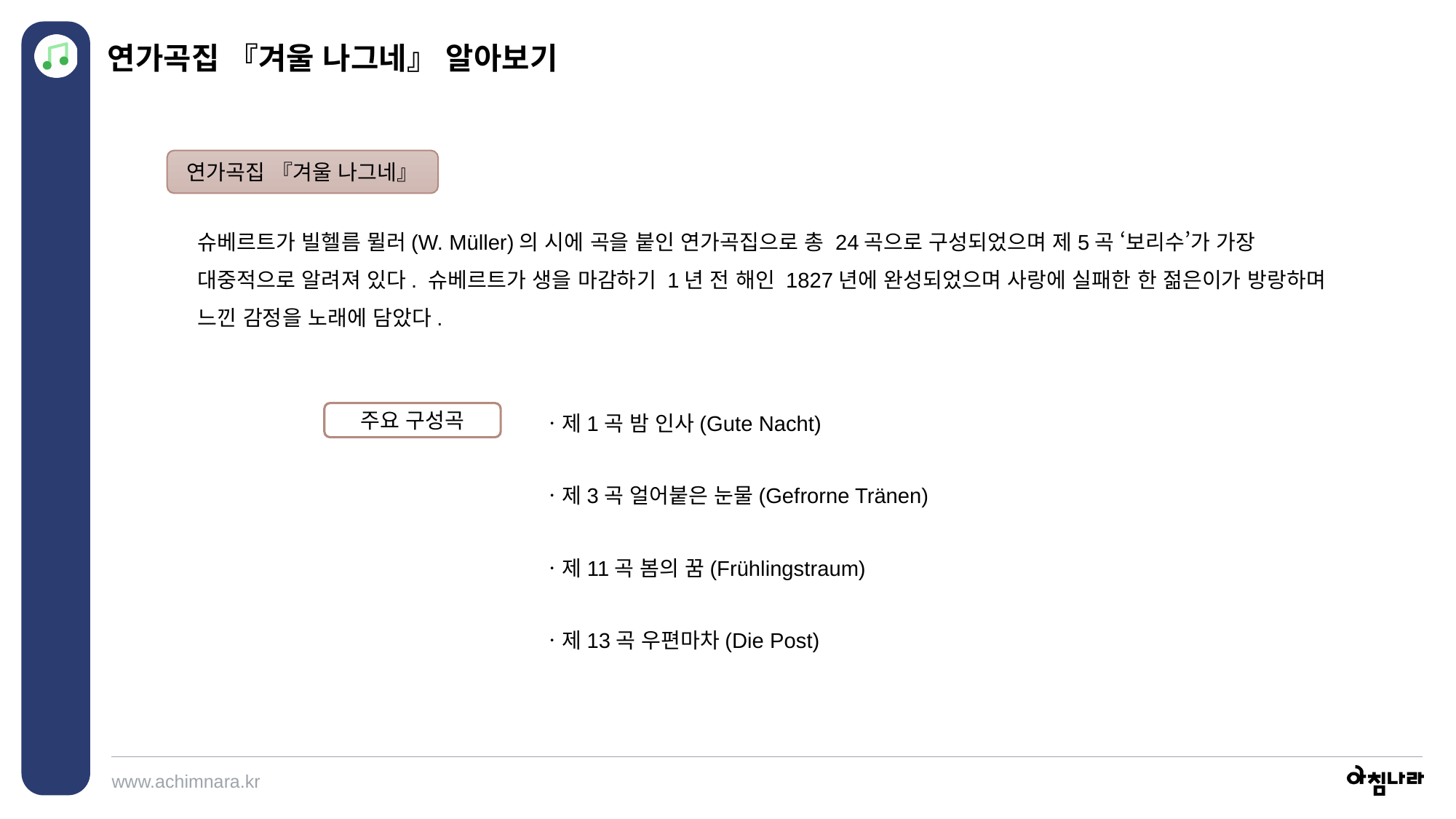

연가곡집 『겨울 나그네』 알아보기
연가곡집 『겨울 나그네』
슈베르트가 빌헬름 뮐러(W. Müller)의 시에 곡을 붙인 연가곡집으로 총 24곡으로 구성되었으며 제5곡 ‘보리수’가 가장 대중적으로 알려져 있다. 슈베르트가 생을 마감하기 1년 전 해인 1827년에 완성되었으며 사랑에 실패한 한 젊은이가 방랑하며 느낀 감정을 노래에 담았다.
ㆍ제1곡 밤 인사(Gute Nacht)
주요 구성곡
ㆍ제3곡 얼어붙은 눈물(Gefrorne Tränen)
ㆍ제11곡 봄의 꿈(Frühlingstraum)
ㆍ제13곡 우편마차(Die Post)